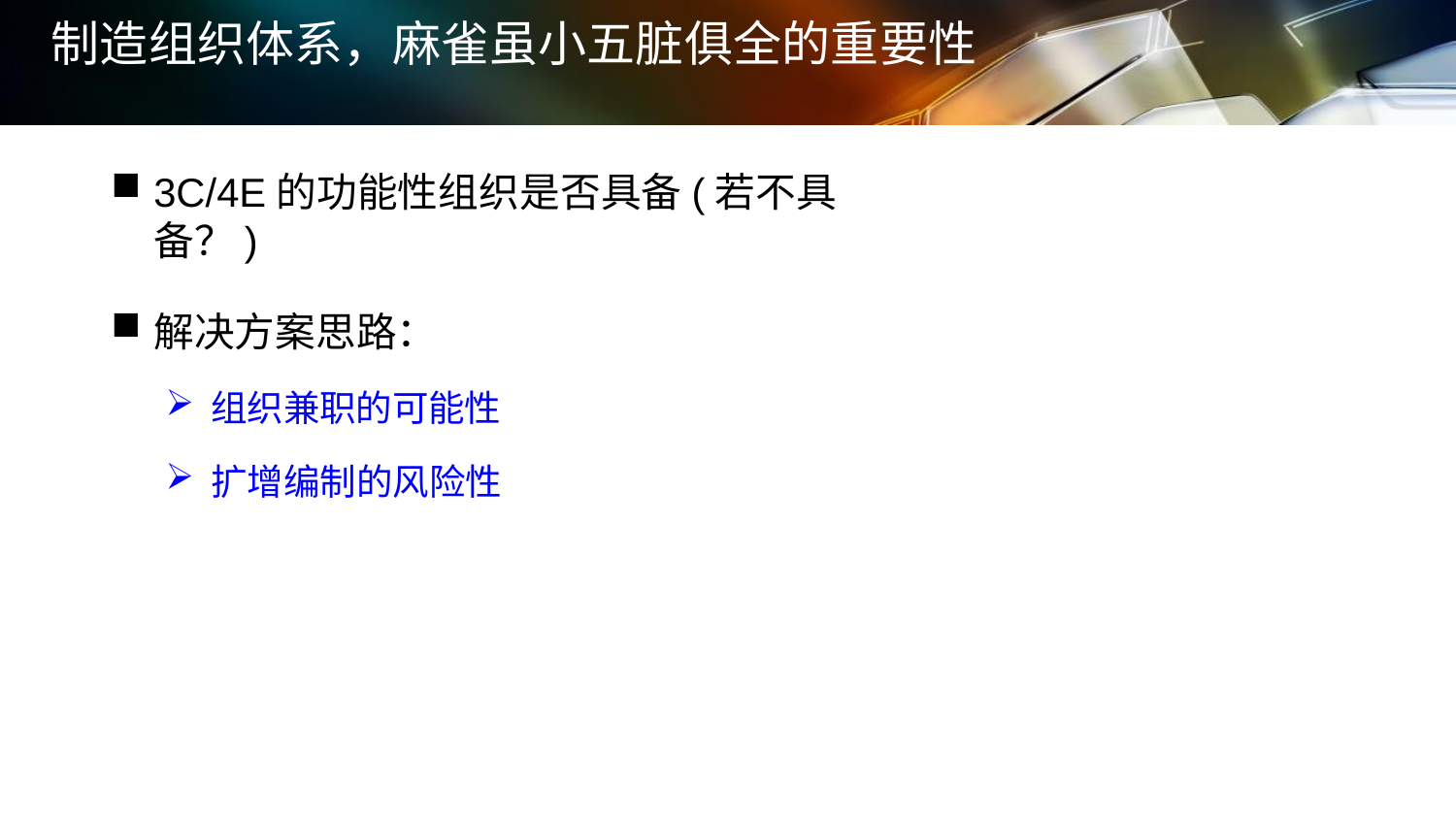

# 制造组织体系，麻雀虽小五脏俱全的重要性
3C/4E的功能性组织是否具备(若不具备？)

解决方案思路：
组织兼职的可能性
扩增编制的风险性